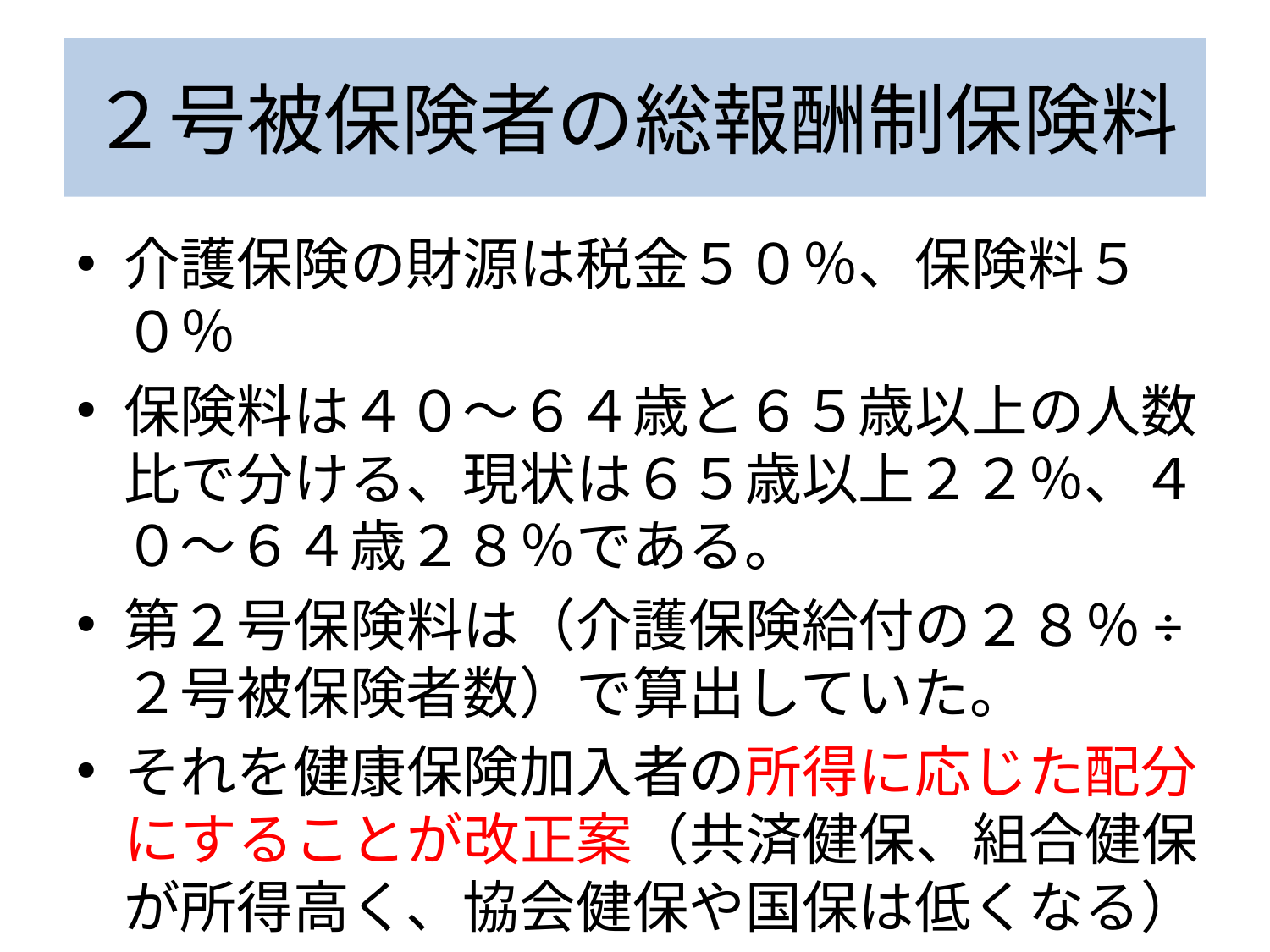

# ２号被保険者の総報酬制保険料
介護保険の財源は税金５０％、保険料５０％
保険料は４０～６４歳と６５歳以上の人数比で分ける、現状は６５歳以上２２％、４０～６４歳２８％である。
第２号保険料は（介護保険給付の２８％÷２号被保険者数）で算出していた。
それを健康保険加入者の所得に応じた配分にすることが改正案（共済健保、組合健保が所得高く、協会健保や国保は低くなる）